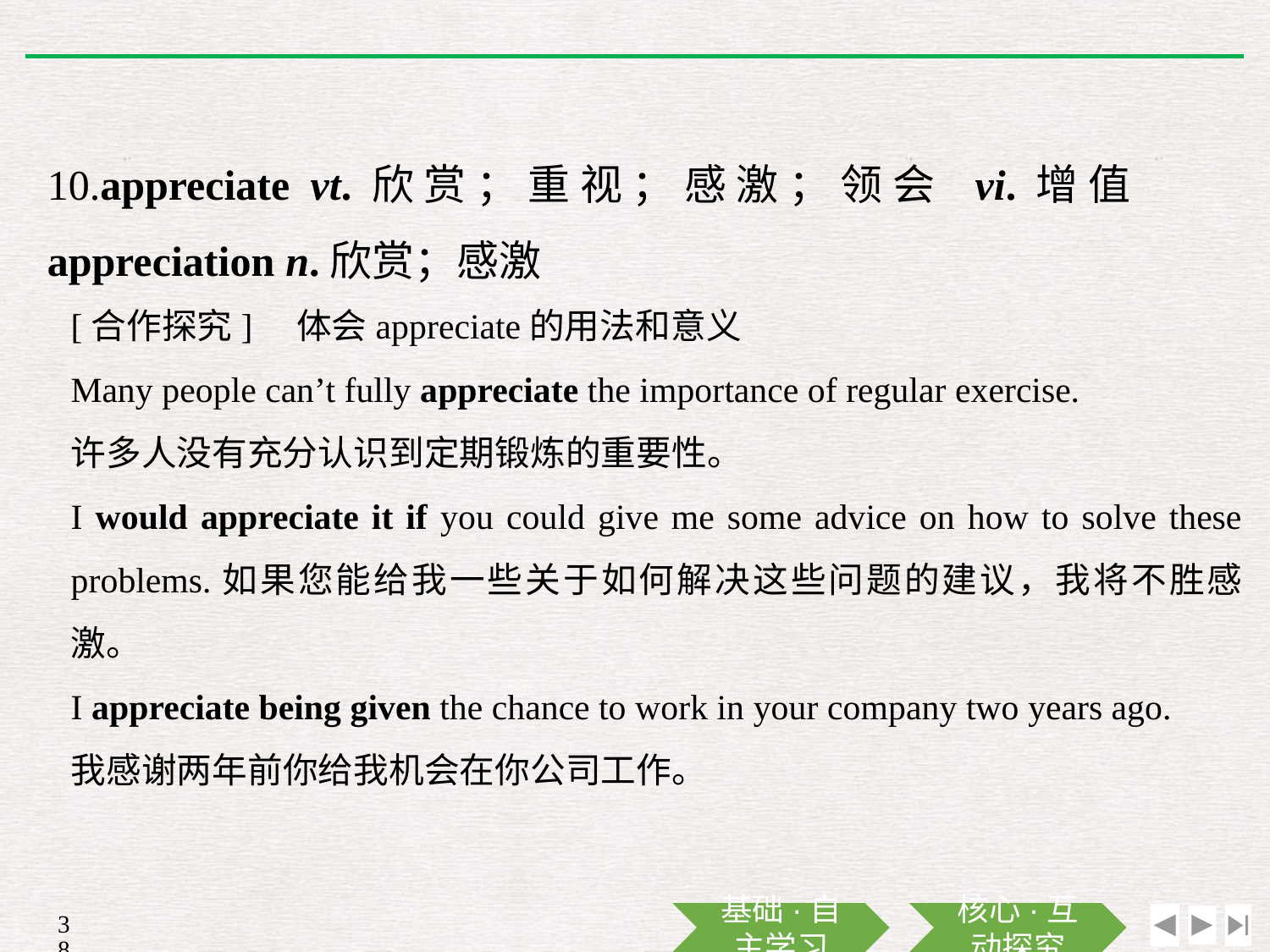

10.appreciate vt.欣赏；重视；感激；领会 vi.增值　appreciation n.欣赏；感激
[合作探究]　体会appreciate的用法和意义
Many people can’t fully appreciate the importance of regular exercise.
许多人没有充分认识到定期锻炼的重要性。
I would appreciate it if you could give me some advice on how to solve these problems.如果您能给我一些关于如何解决这些问题的建议，我将不胜感激。
I appreciate being given the chance to work in your company two years ago.
我感谢两年前你给我机会在你公司工作。